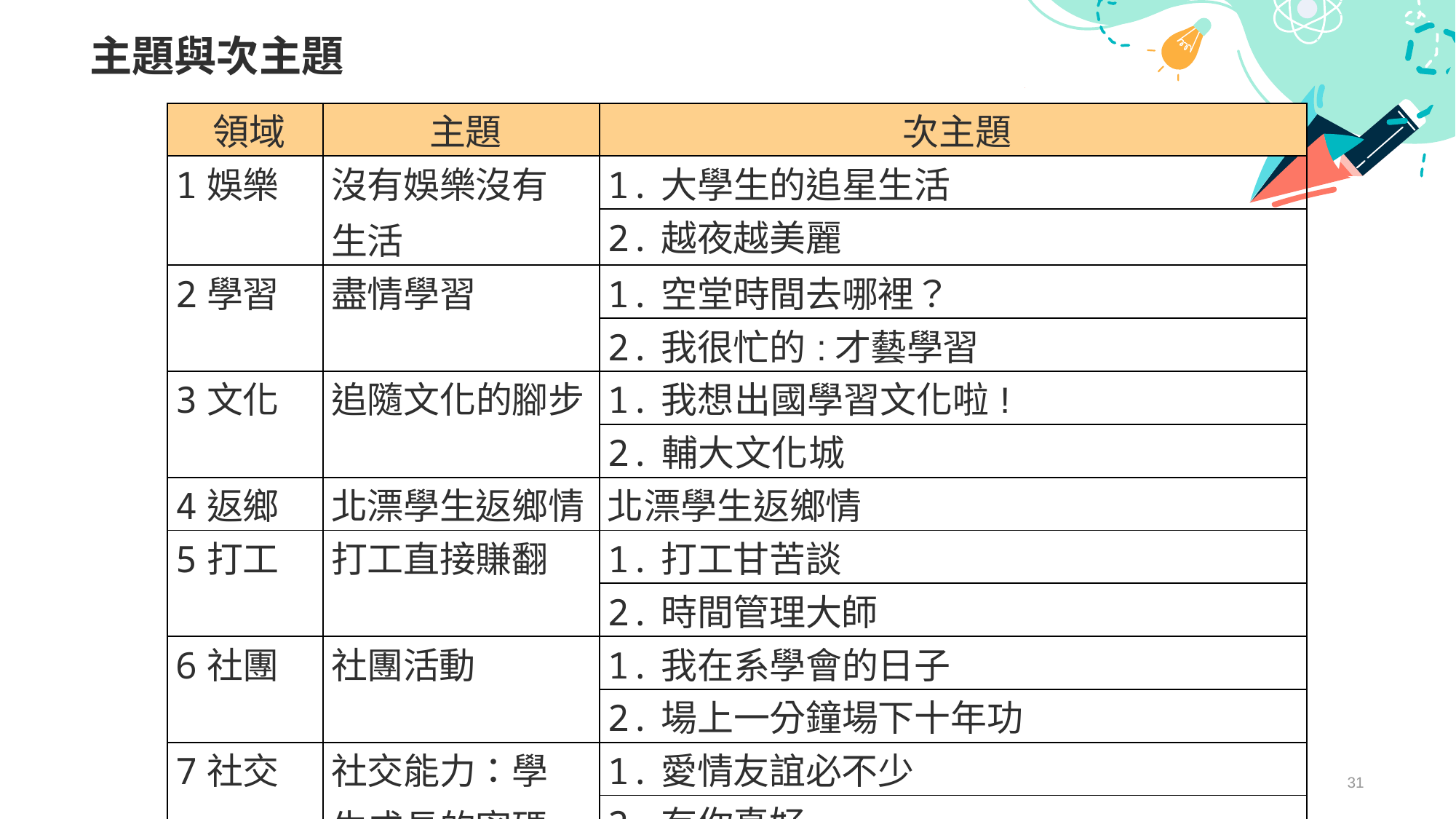

# 主題與次主題
| 領域 | 主題 | 次主題 |
| --- | --- | --- |
| 1娛樂 | 沒有娛樂沒有 生活 | 1.大學生的追星生活 |
|  |  | 2.越夜越美麗 |
| 2學習 | 盡情學習 | 1.空堂時間去哪裡？ |
|  |  | 2.我很忙的:才藝學習 |
| 3文化 | 追隨文化的腳步 | 1.我想出國學習文化啦! |
|  |  | 2.輔大文化城 |
| 4返鄉 | 北漂學生返鄉情 | 北漂學生返鄉情 |
| 5打工 | 打工直接賺翻 | 1.打工甘苦談 |
|  |  | 2.時間管理大師 |
| 6社團 | 社團活動 | 1.我在系學會的日子 |
|  |  | 2.場上一分鐘場下十年功 |
| 7社交 | 社交能力：學 生成長的密碼 | 1.愛情友誼必不少 |
|  |  | 2.有你真好 |
| 8運動 | 運動活力成就 學業 | 1.增進榮譽感 |
|  |  | 2.運動風氣的重要性 |
31